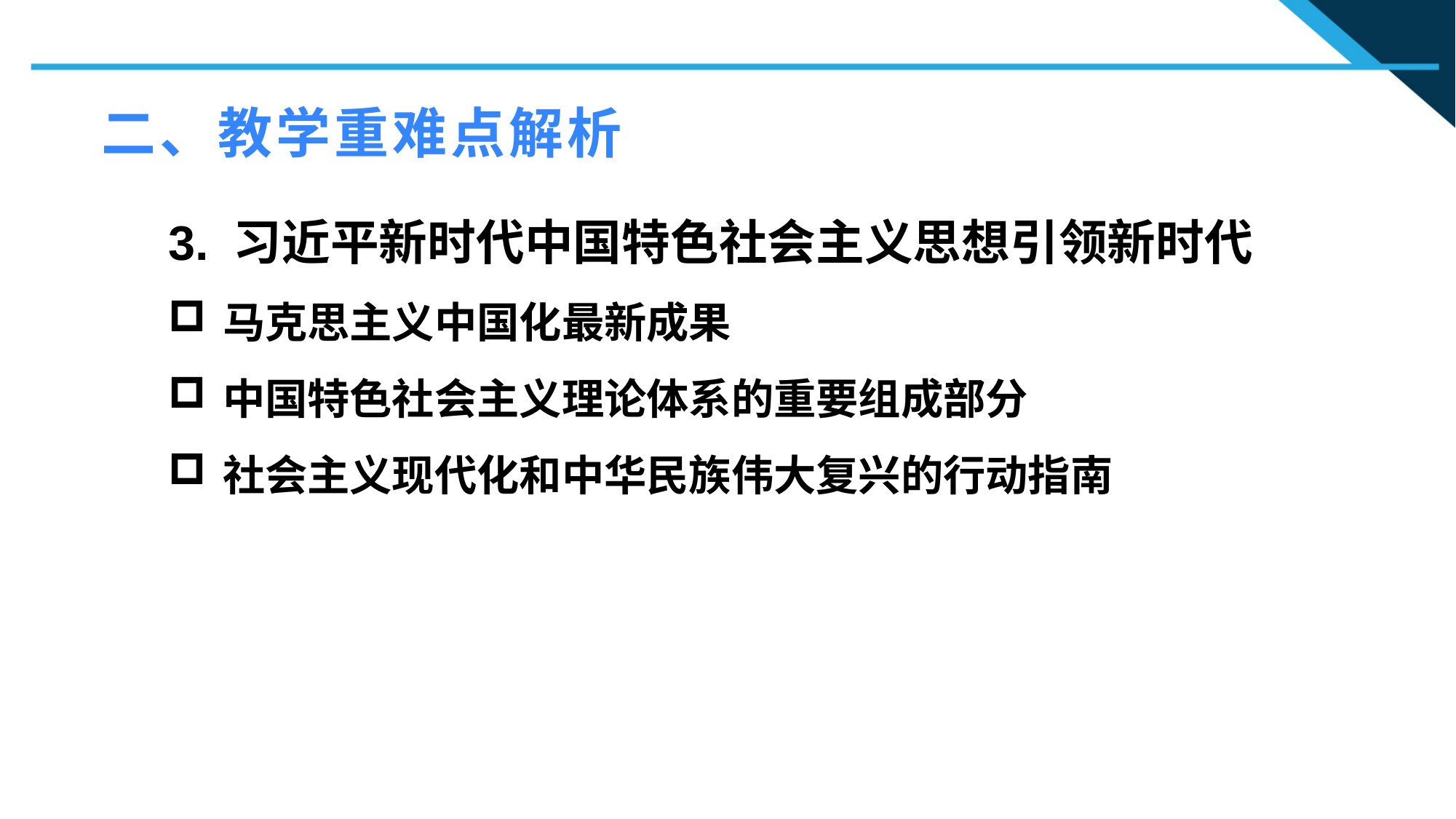

二、教学重难点解析
3. 习近平新时代中国特色社会主义思想引领新时代
马克思主义中国化最新成果
中国特色社会主义理论体系的重要组成部分
社会主义现代化和中华民族伟大复兴的行动指南
1
2
2
n